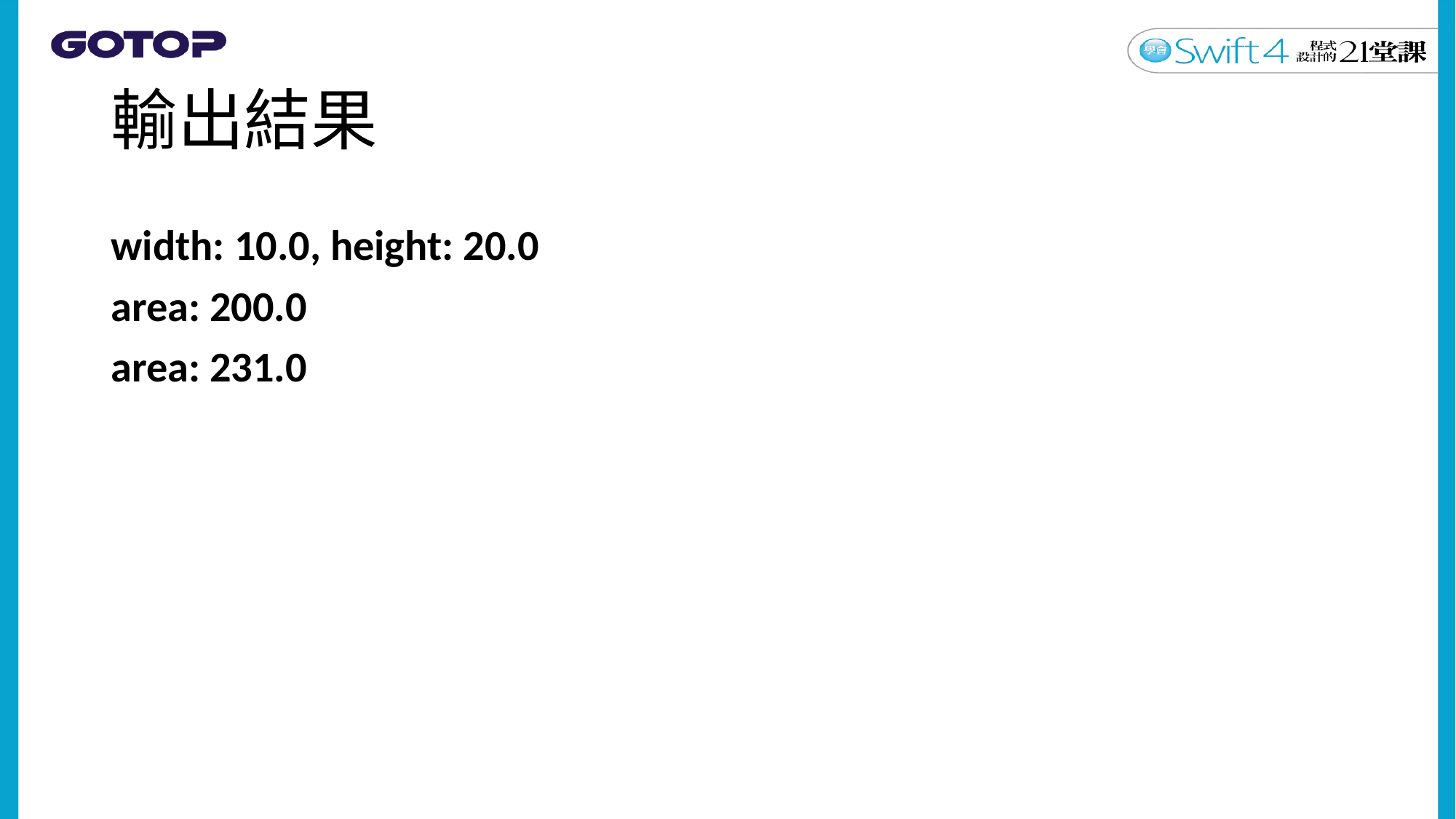

# 輸出結果
width: 10.0, height: 20.0
area: 200.0
area: 231.0